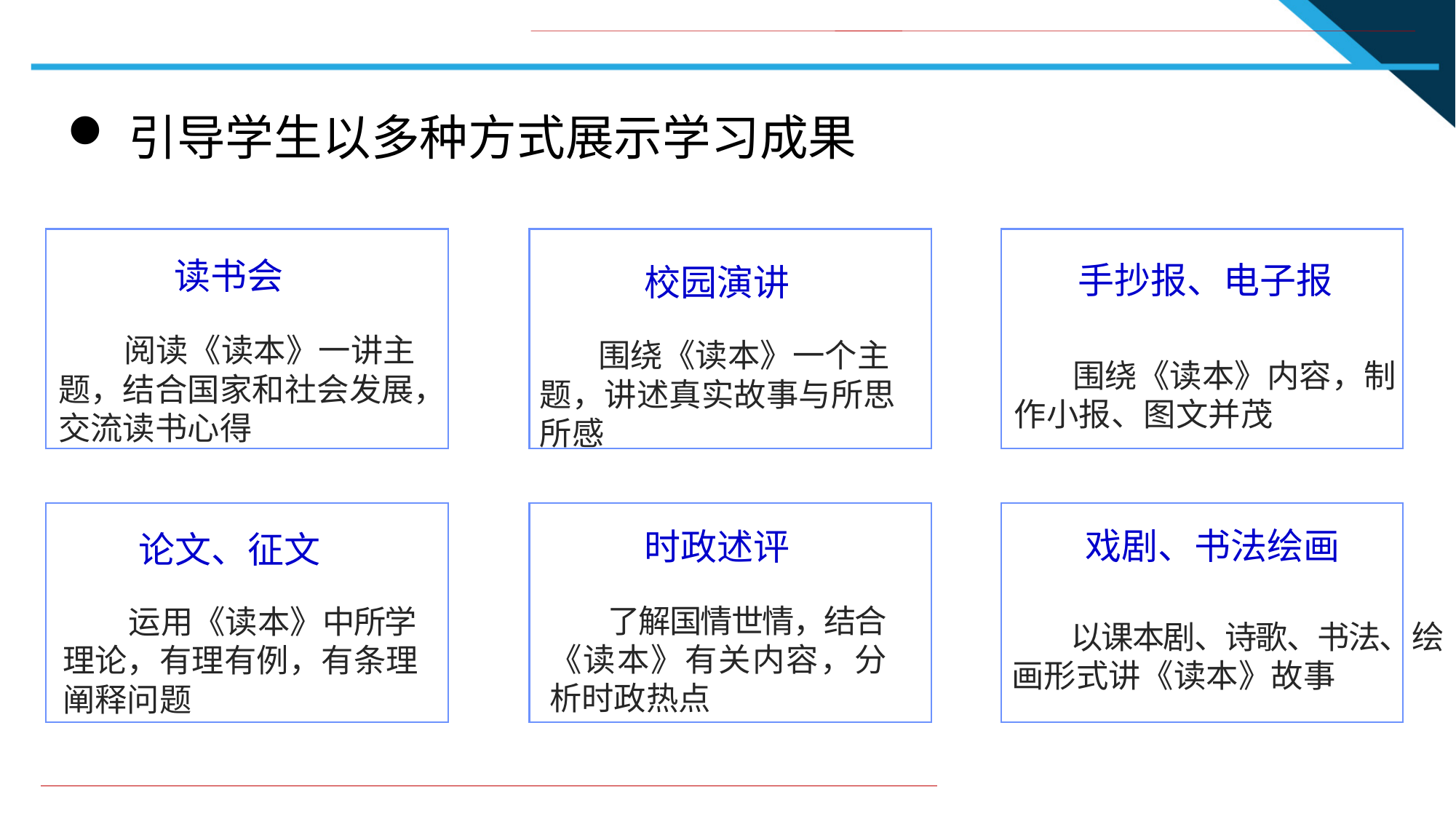

引导学生以多种方式展示学习成果

读书会
手抄报、电子报
校园演讲
        阅读《读本》一讲主题，结合国家和社会发展，交流读书心得
       围绕《读本》一个主题，讲述真实故事与所思所感
       围绕《读本》内容，制作小报、图文并茂

戏剧、书法绘画
时政述评
论文、征文
       了解国情世情，结合《读本》有关内容，分析时政热点
        运用《读本》中所学理论，有理有例，有条理阐释问题
       以课本剧、诗歌、书法、绘画形式讲《读本》故事